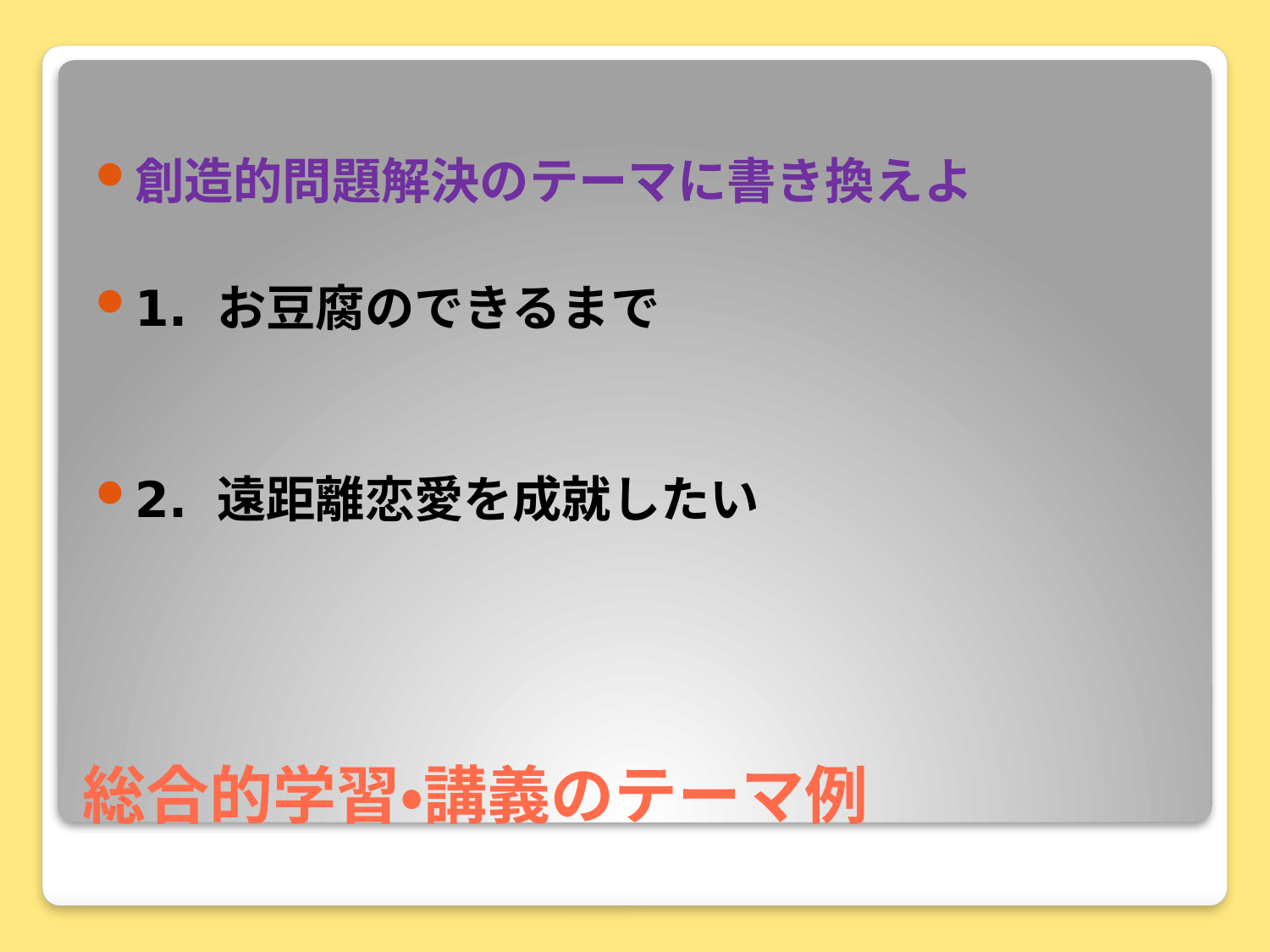

創造的問題解決のテーマに書き換えよ

1. お豆腐のできるまで

2. 遠距離恋愛を成就したい

# 総合的学習・講義のテーマ例